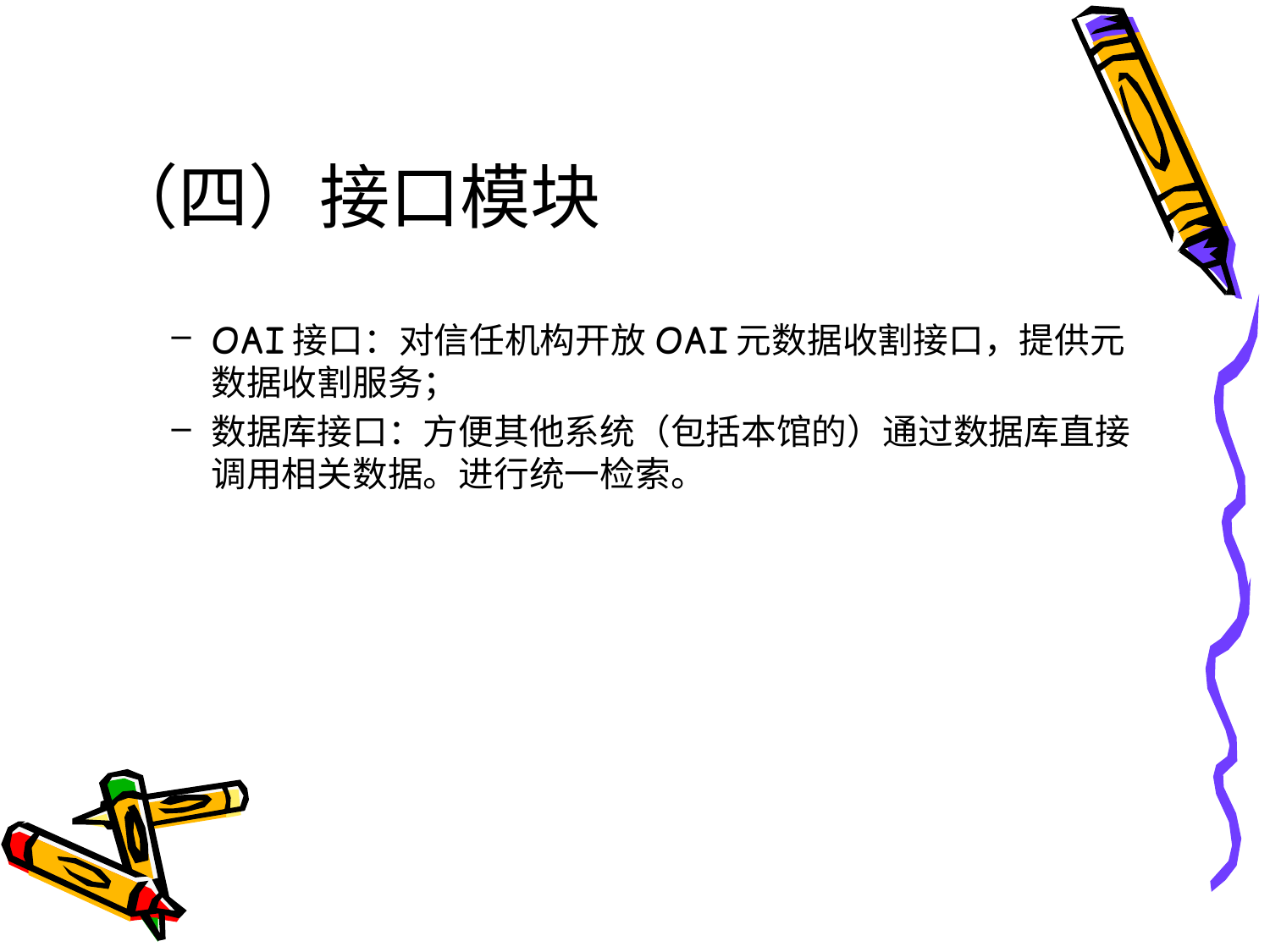

# （四）接口模块

OAI接口：对信任机构开放OAI元数据收割接口，提供元数据收割服务；
数据库接口：方便其他系统（包括本馆的）通过数据库直接调用相关数据。进行统一检索。